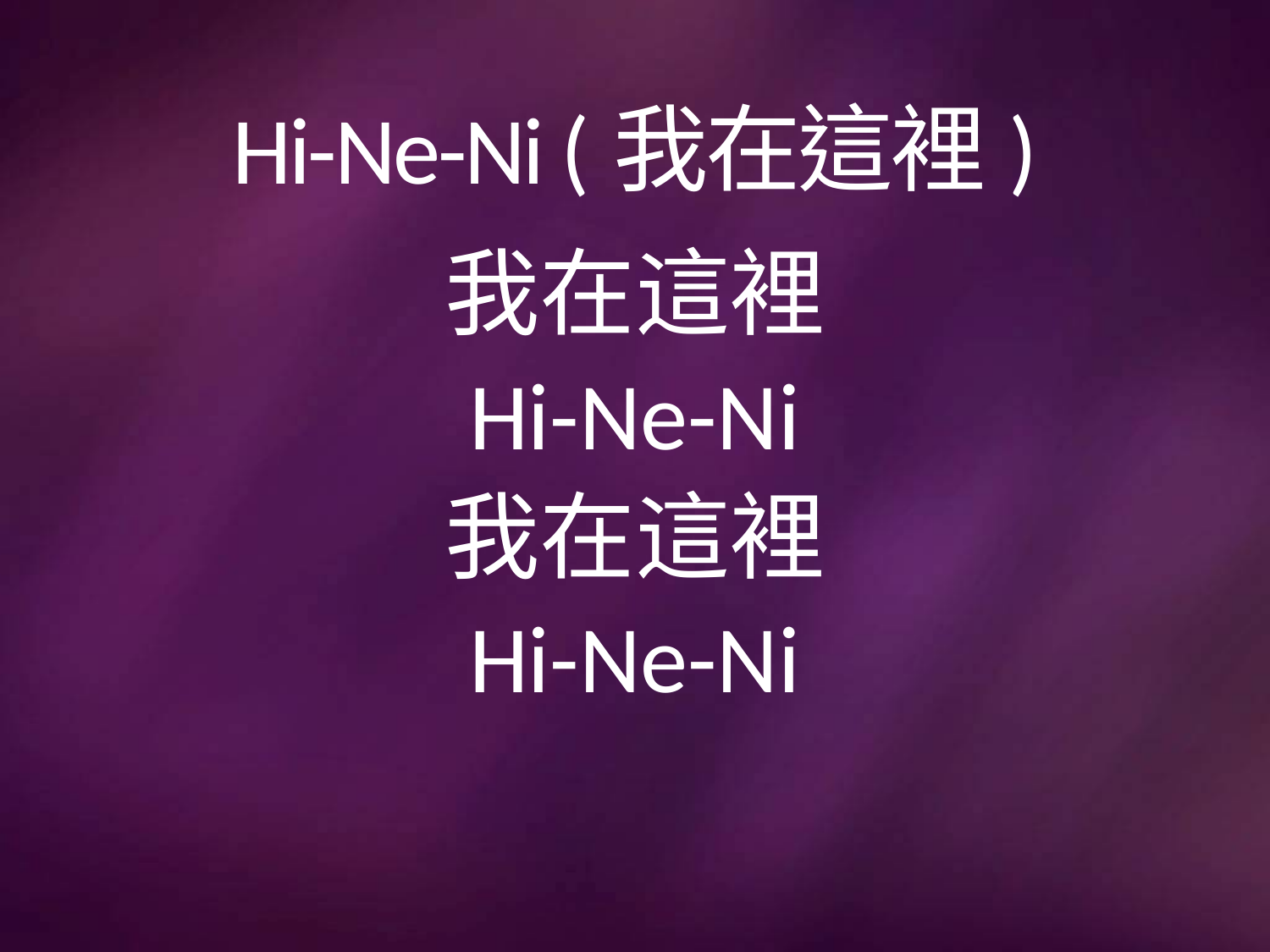

# Hi-Ne-Ni (我在這裡)
我在這裡
Hi-Ne-Ni
我在這裡
Hi-Ne-Ni